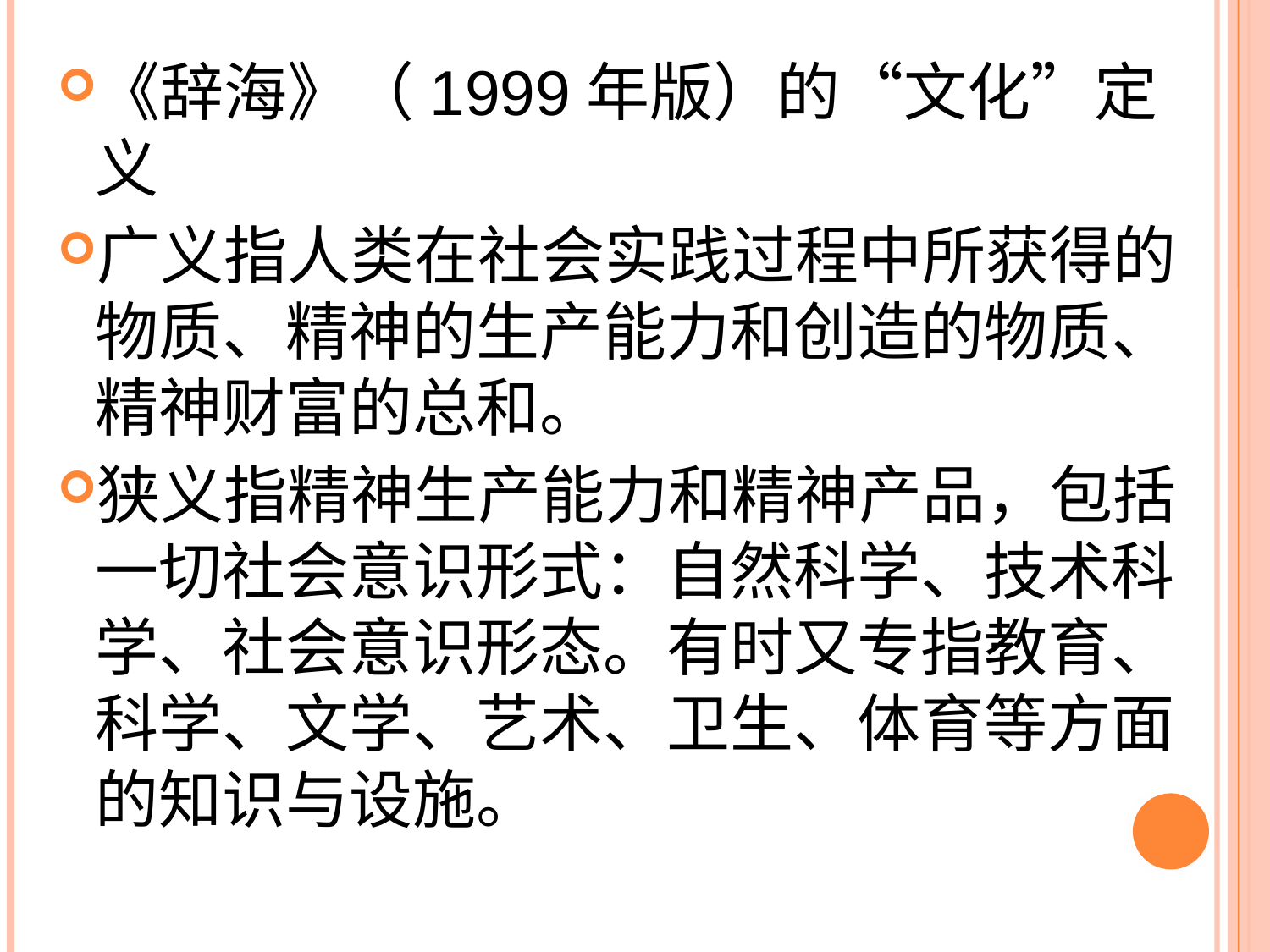

《辞海》（1999年版）的“文化”定义
广义指人类在社会实践过程中所获得的物质、精神的生产能力和创造的物质、精神财富的总和。
狭义指精神生产能力和精神产品，包括一切社会意识形式：自然科学、技术科学、社会意识形态。有时又专指教育、科学、文学、艺术、卫生、体育等方面的知识与设施。